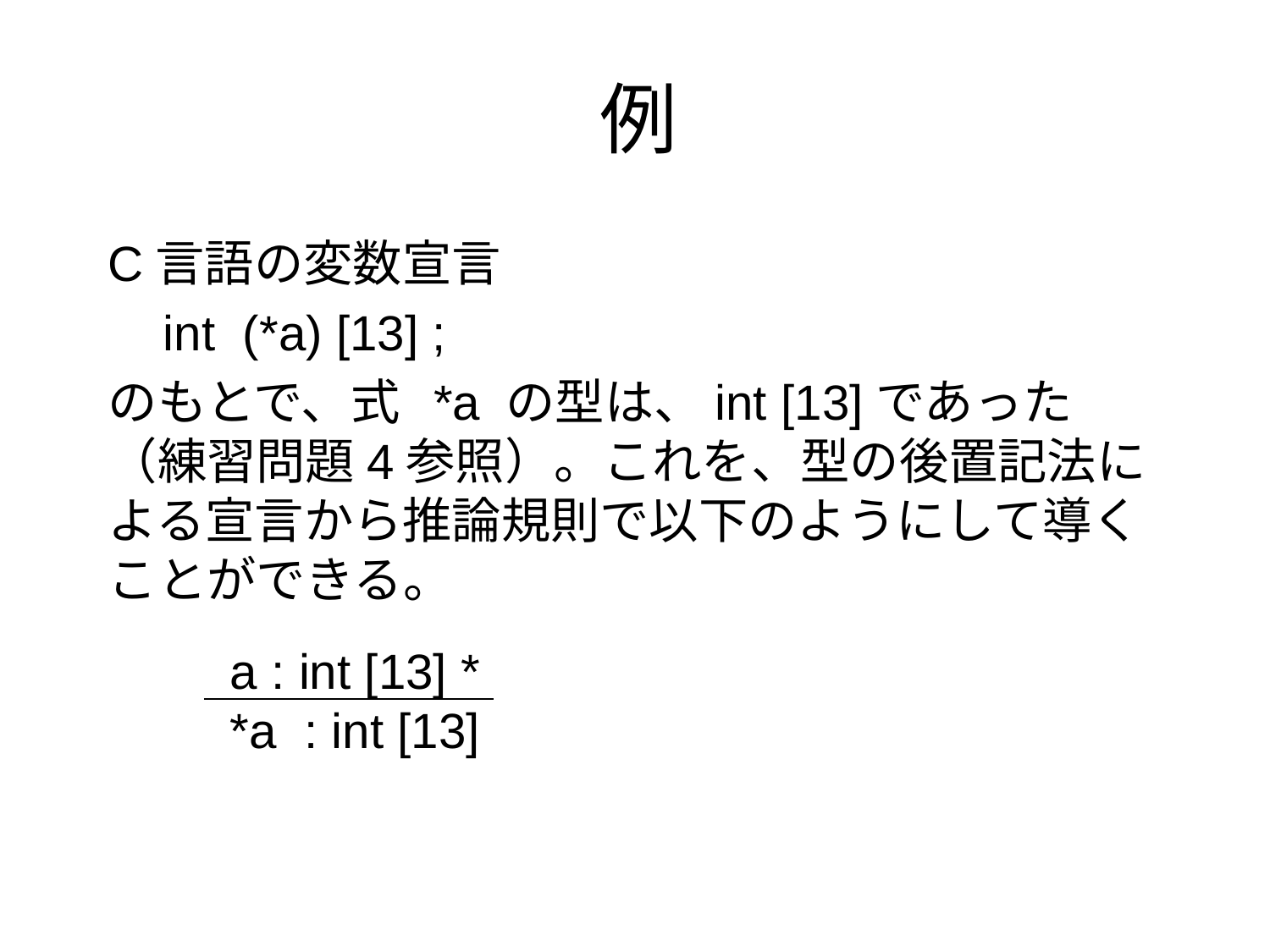

# 例
C言語の変数宣言
    int  (*a) [13] ;
のもとで、式  *a の型は、int [13]であった（練習問題4参照）。これを、型の後置記法による宣言から推論規則で以下のようにして導くことができる。

 a : int [13] *
 *a  : int [13]